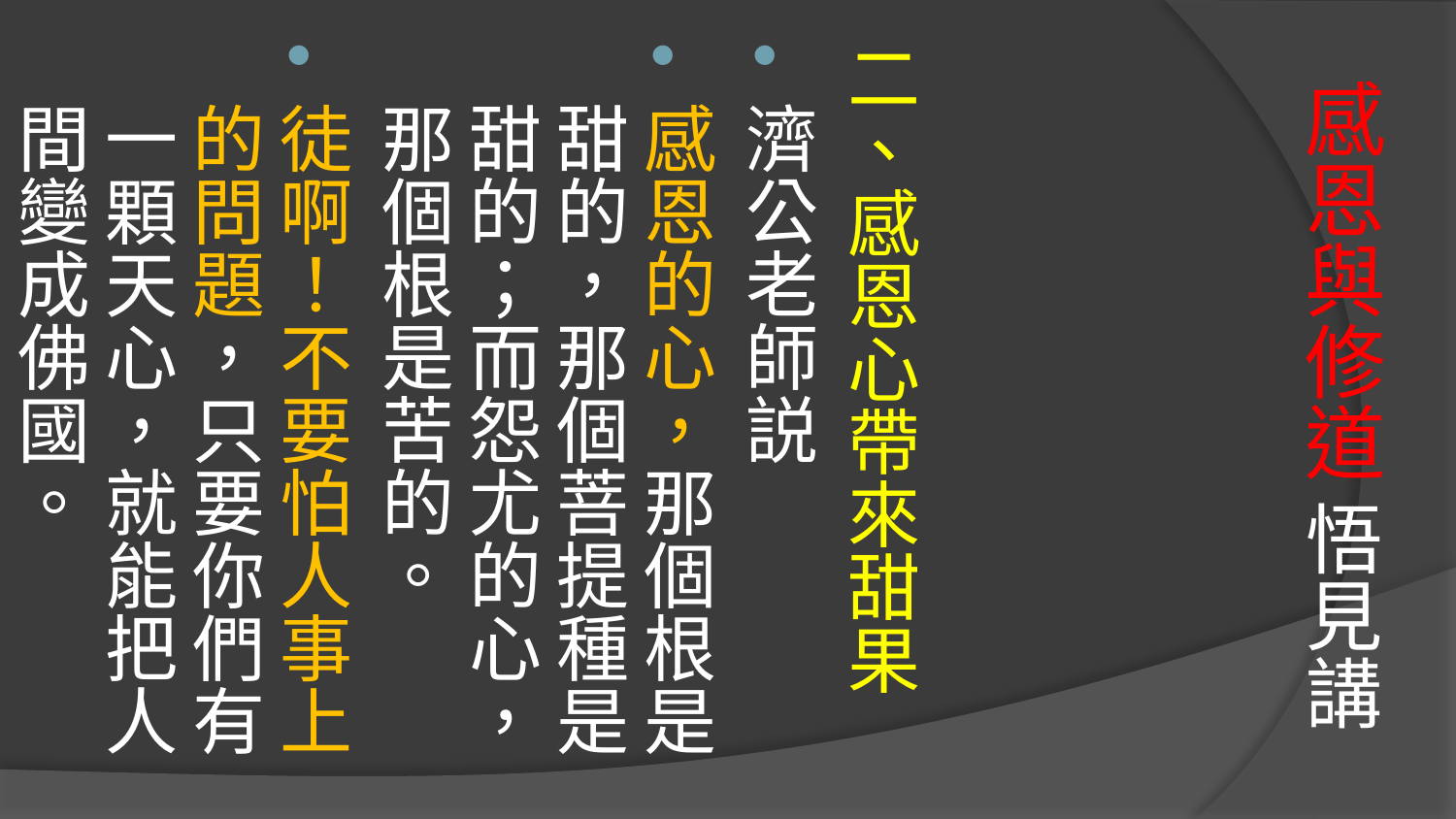

二、感恩心帶來甜果
濟公老師説
感恩的心，那個根是甜的，那個菩提種是甜的；而怨尤的心，那個根是苦的。
徒啊！不要怕人事上的問題，只要你們有一顆天心，就能把人間變成佛國。
# 感恩與修道 悟見講